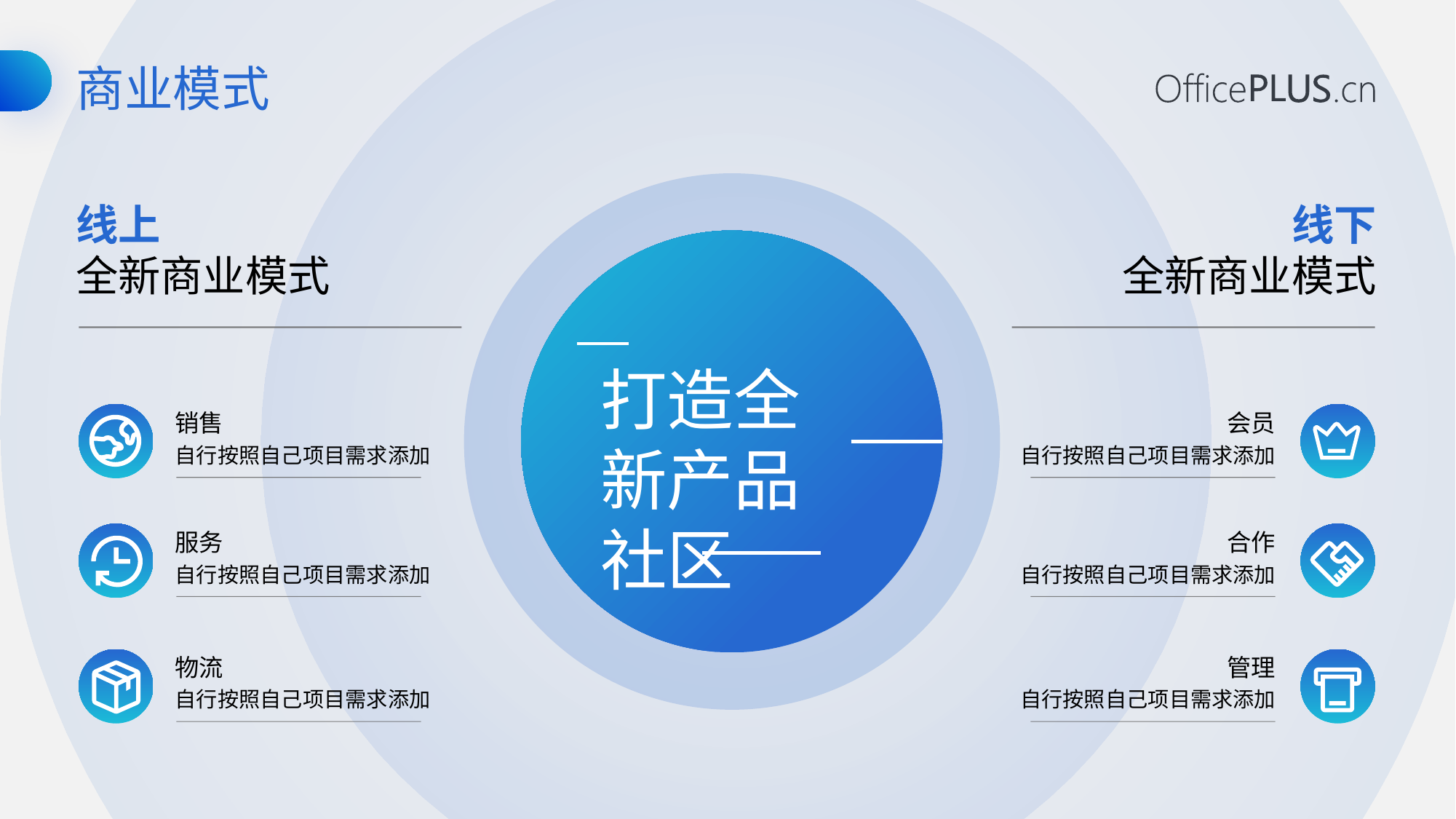

商业模式

线上
全新商业模式
线下
全新商业模式

打造全新产品社区
销售
自行按照自己项目需求添加
会员
自行按照自己项目需求添加

服务
自行按照自己项目需求添加
合作
自行按照自己项目需求添加

物流
自行按照自己项目需求添加
管理
自行按照自己项目需求添加